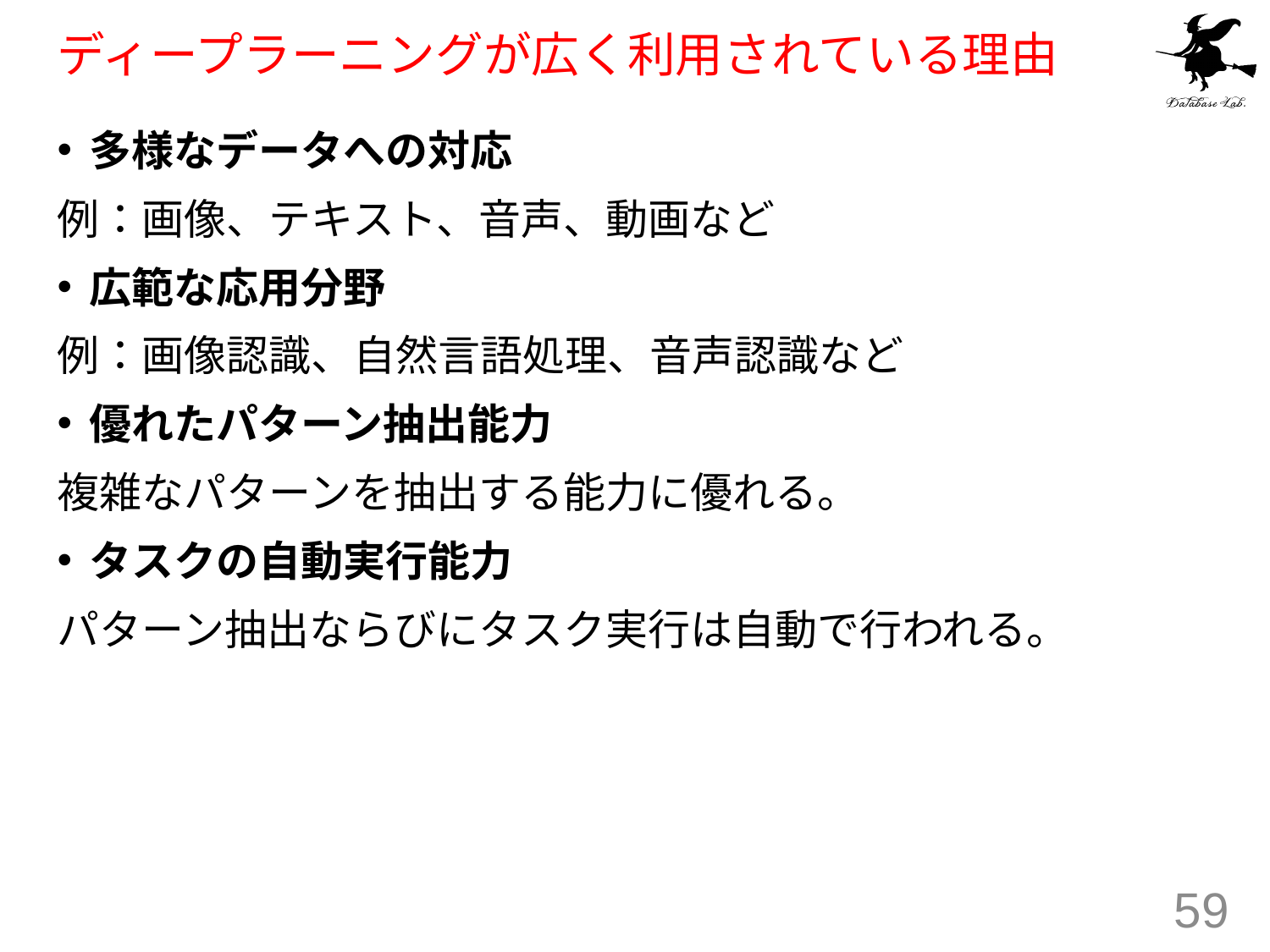

# ディープラーニングが広く利用されている理由
多様なデータへの対応
例：画像、テキスト、音声、動画など
広範な応用分野
例：画像認識、自然言語処理、音声認識など
優れたパターン抽出能力
複雑なパターンを抽出する能力に優れる。
タスクの自動実行能力
パターン抽出ならびにタスク実行は自動で行われる。

59